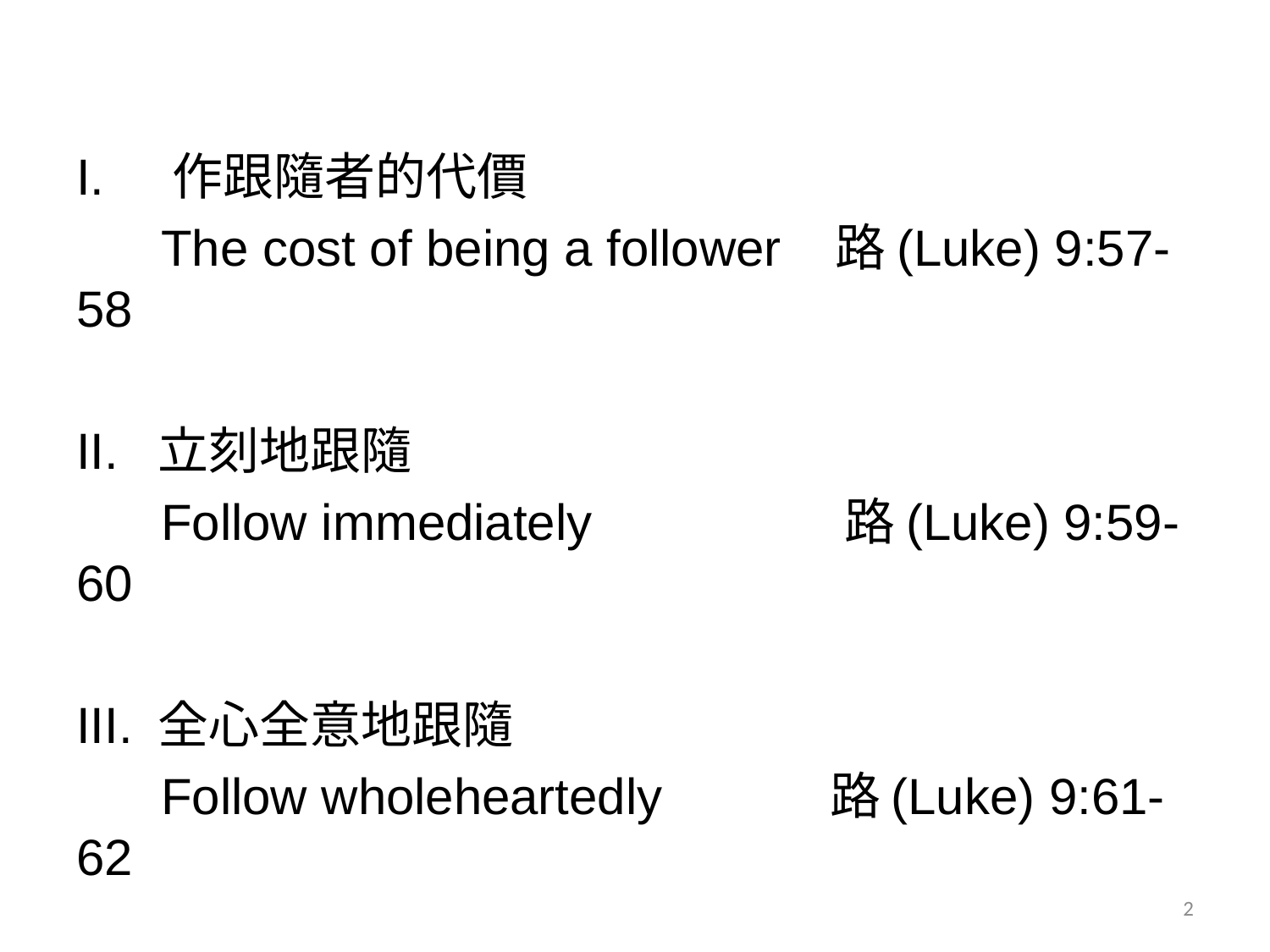

#
I.    作跟隨者的代價
      The cost of being a follower   路(Luke) 9:57-58

II.  立刻地跟隨
      Follow immediately                 路(Luke) 9:59-60

III. 全心全意地跟隨
      Follow wholeheartedly           路(Luke) 9:61-62

2